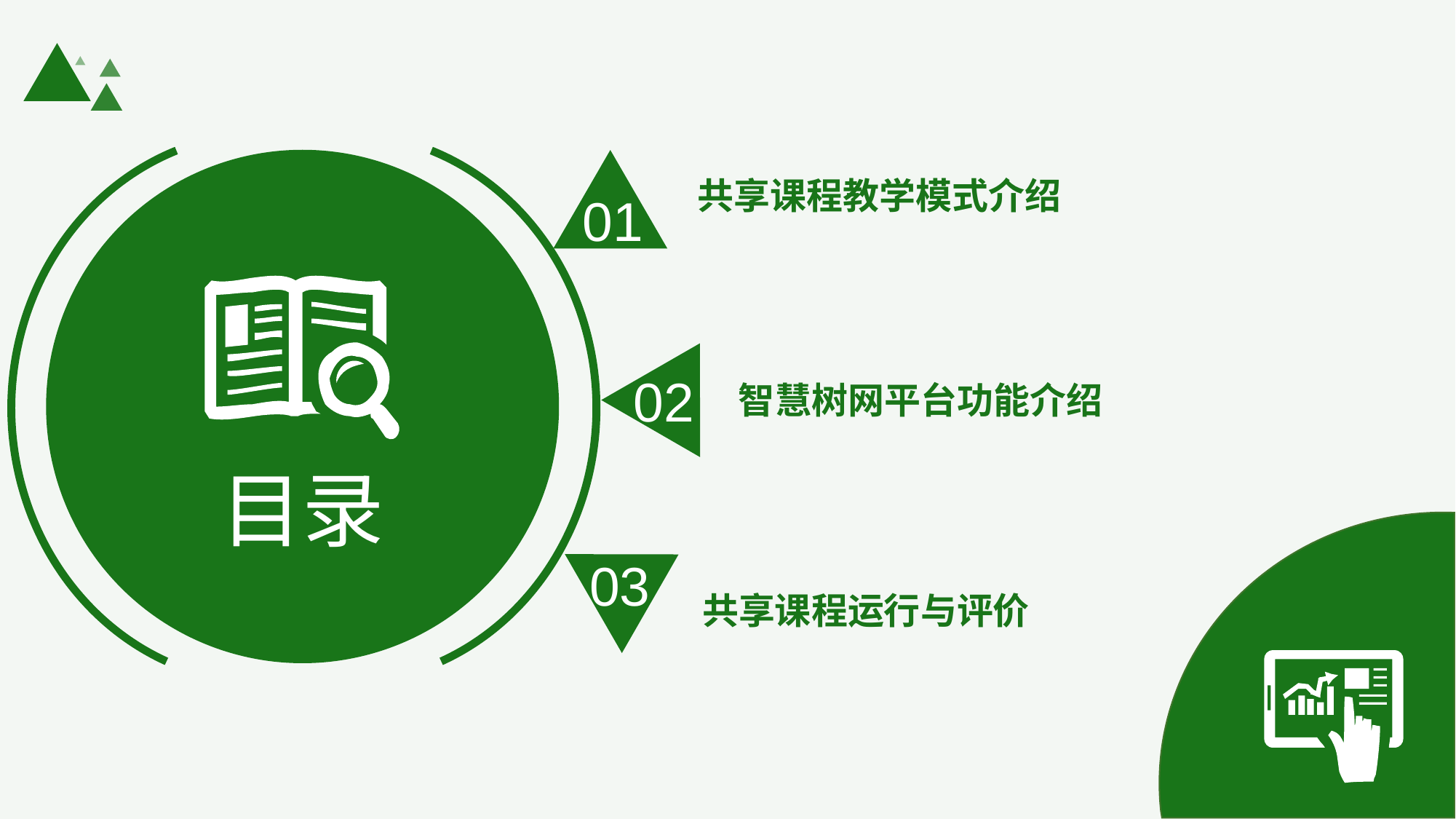

01

共享课程教学模式介绍

02

智慧树网平台功能介绍
目录

03

共享课程运行与评价
05